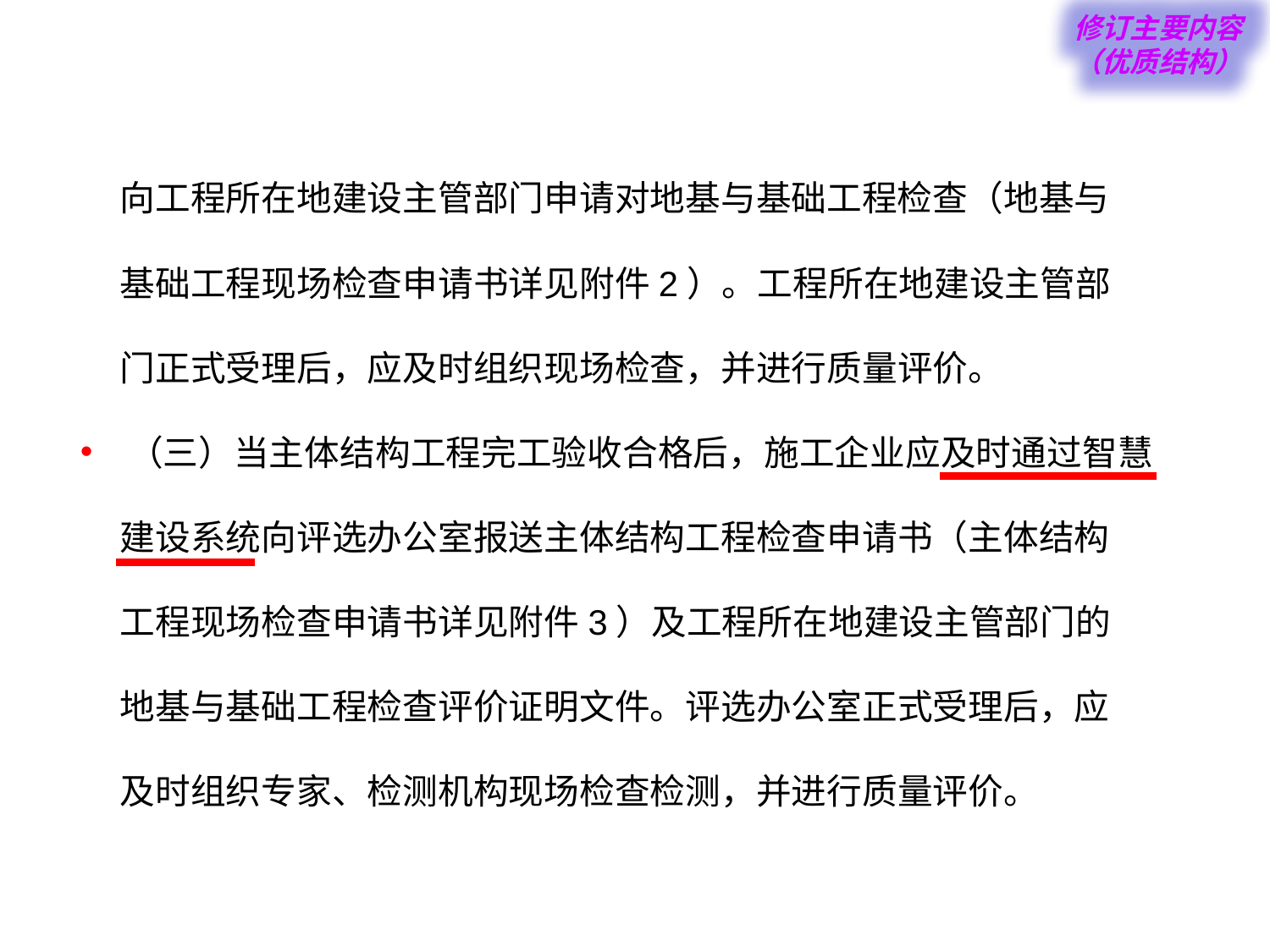

修订主要内容（优质结构）
    向工程所在地建设主管部门申请对地基与基础工程检查（地基与
    基础工程现场检查申请书详见附件2）。工程所在地建设主管部
    门正式受理后，应及时组织现场检查，并进行质量评价。
（三）当主体结构工程完工验收合格后，施工企业应及时通过智慧
    建设系统向评选办公室报送主体结构工程检查申请书（主体结构
    工程现场检查申请书详见附件3）及工程所在地建设主管部门的
    地基与基础工程检查评价证明文件。评选办公室正式受理后，应
    及时组织专家、检测机构现场检查检测，并进行质量评价。